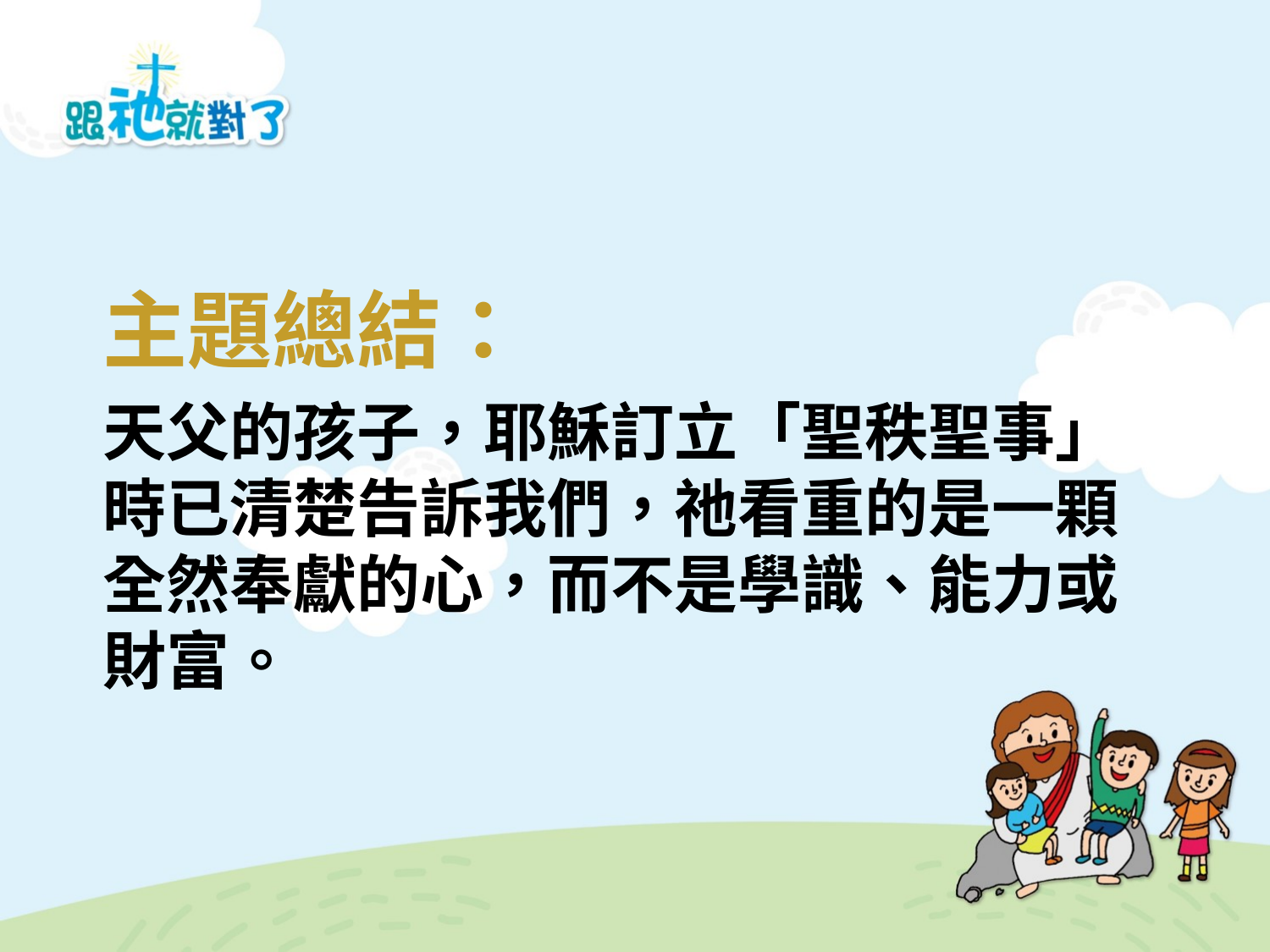

主題總結：
天父的孩子，耶穌訂立「聖秩聖事」時已清楚告訴我們，祂看重的是一顆全然奉獻的心，而不是學識、能力或財富。